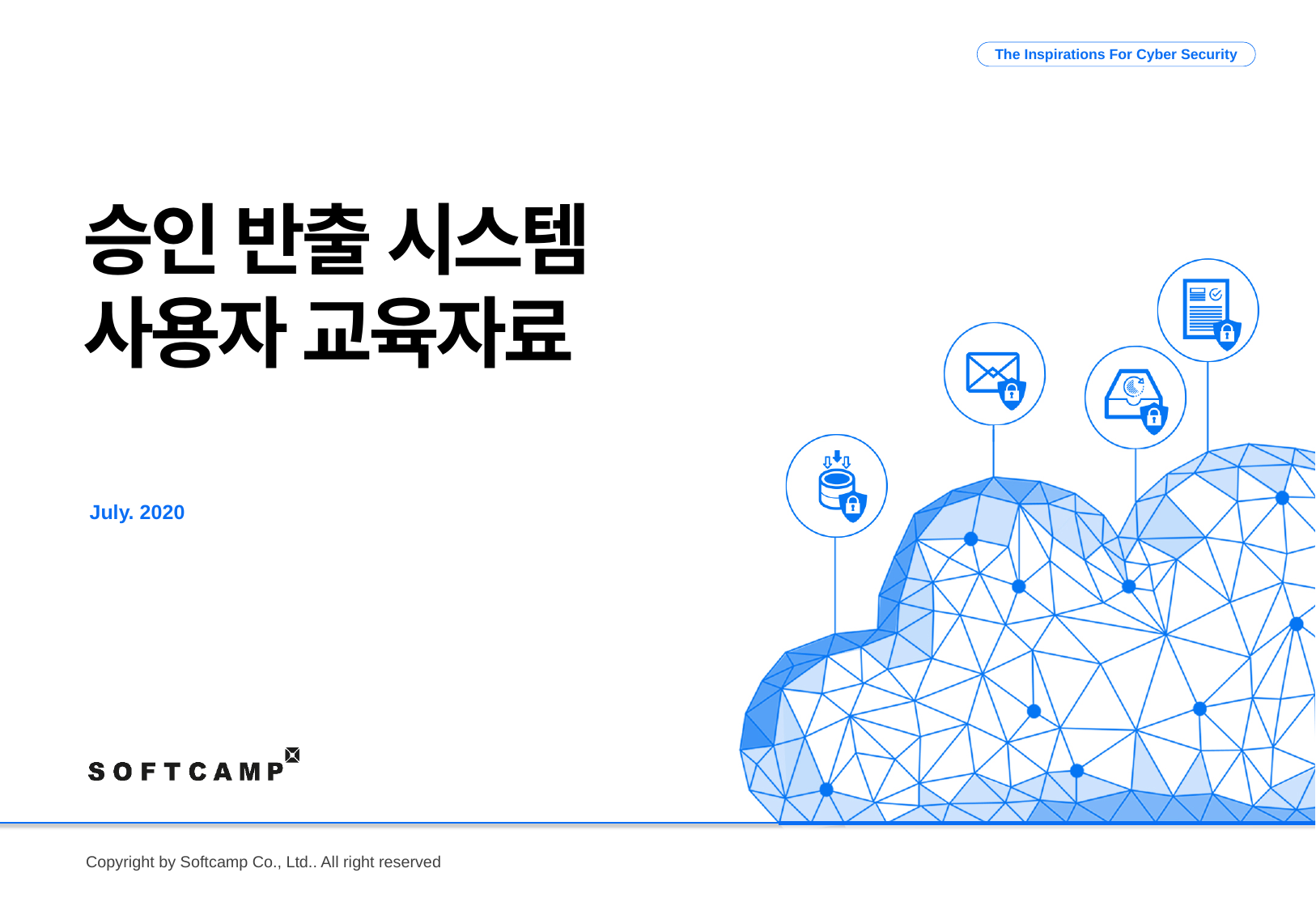

# 승인 반출 시스템 사용자 교육자료
July. 2020